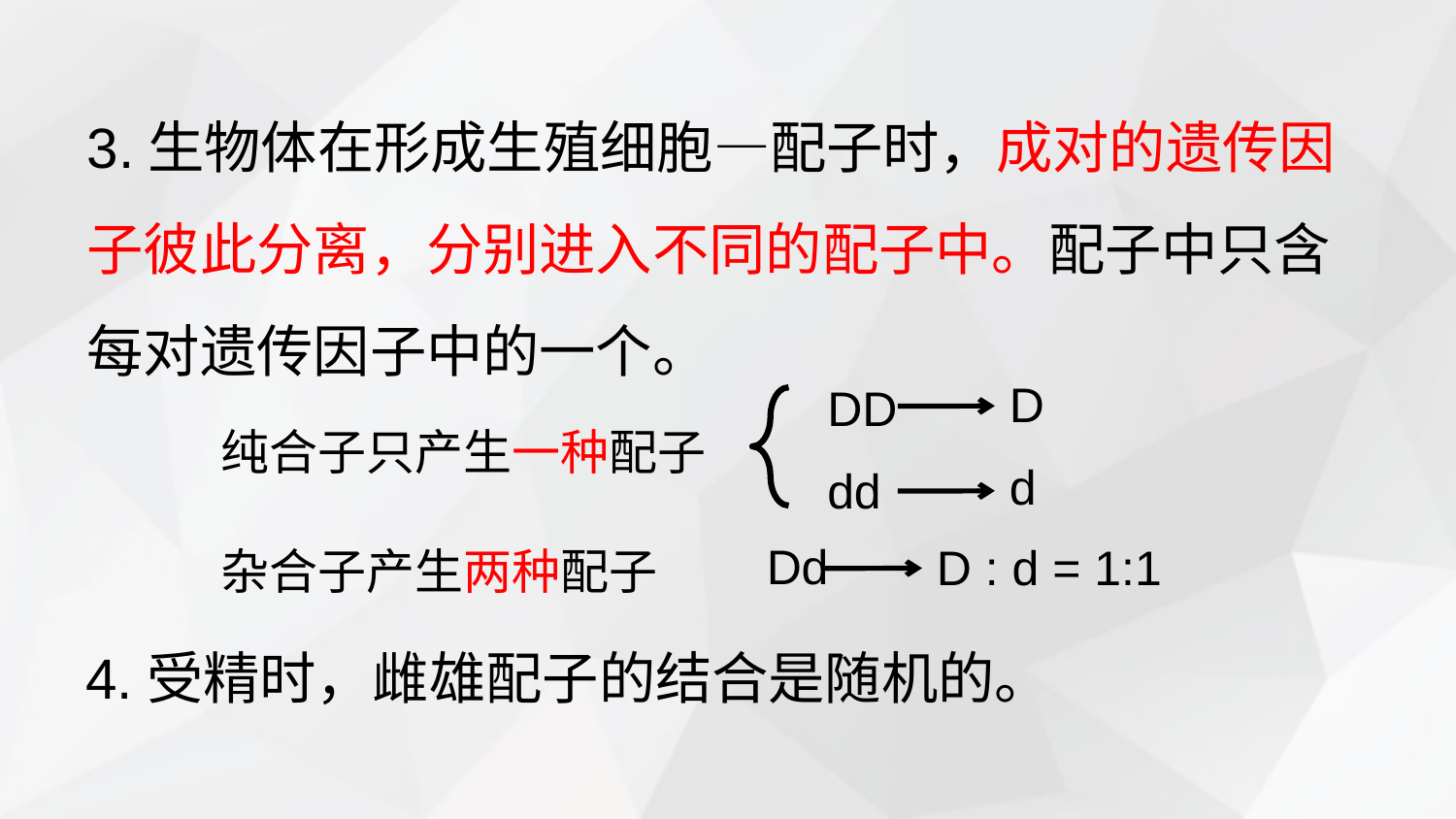

3.生物体在形成生殖细胞—配子时，成对的遗传因子彼此分离，分别进入不同的配子中。配子中只含每对遗传因子中的一个。
D
DD
dd

纯合子只产生一种配子
d
Dd
D : d = 1:1
杂合子产生两种配子
4.受精时，雌雄配子的结合是随机的。